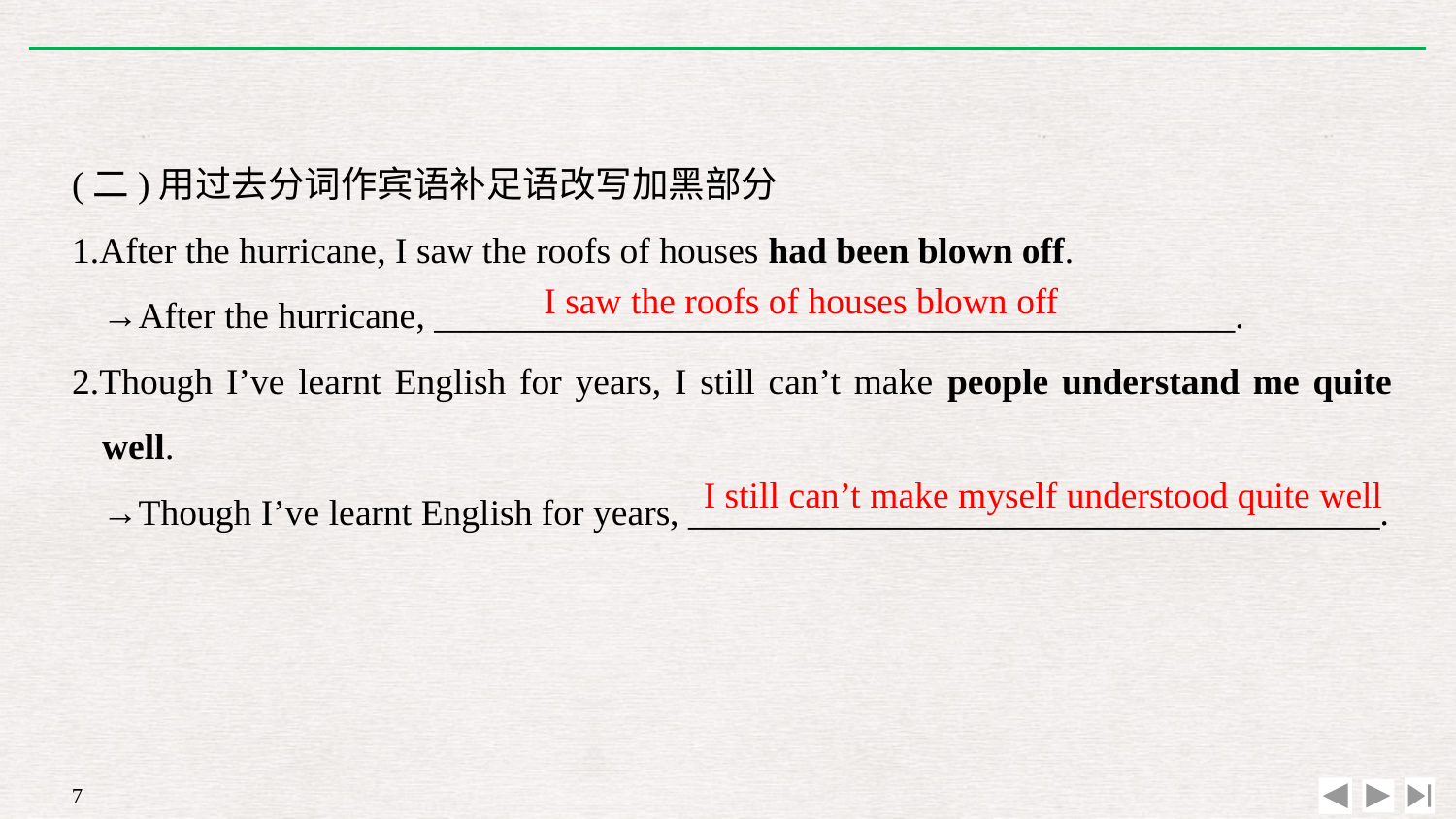

(二)用过去分词作宾语补足语改写加黑部分
1.After the hurricane, I saw the roofs of houses had been blown off.
	→After the hurricane, ____________________________________________.
2.Though I’ve learnt English for years, I still can’t make people understand me quite well.
	→Though I’ve learnt English for years, ______________________________________.
I saw the roofs of houses blown off
I still can’t make myself understood quite well